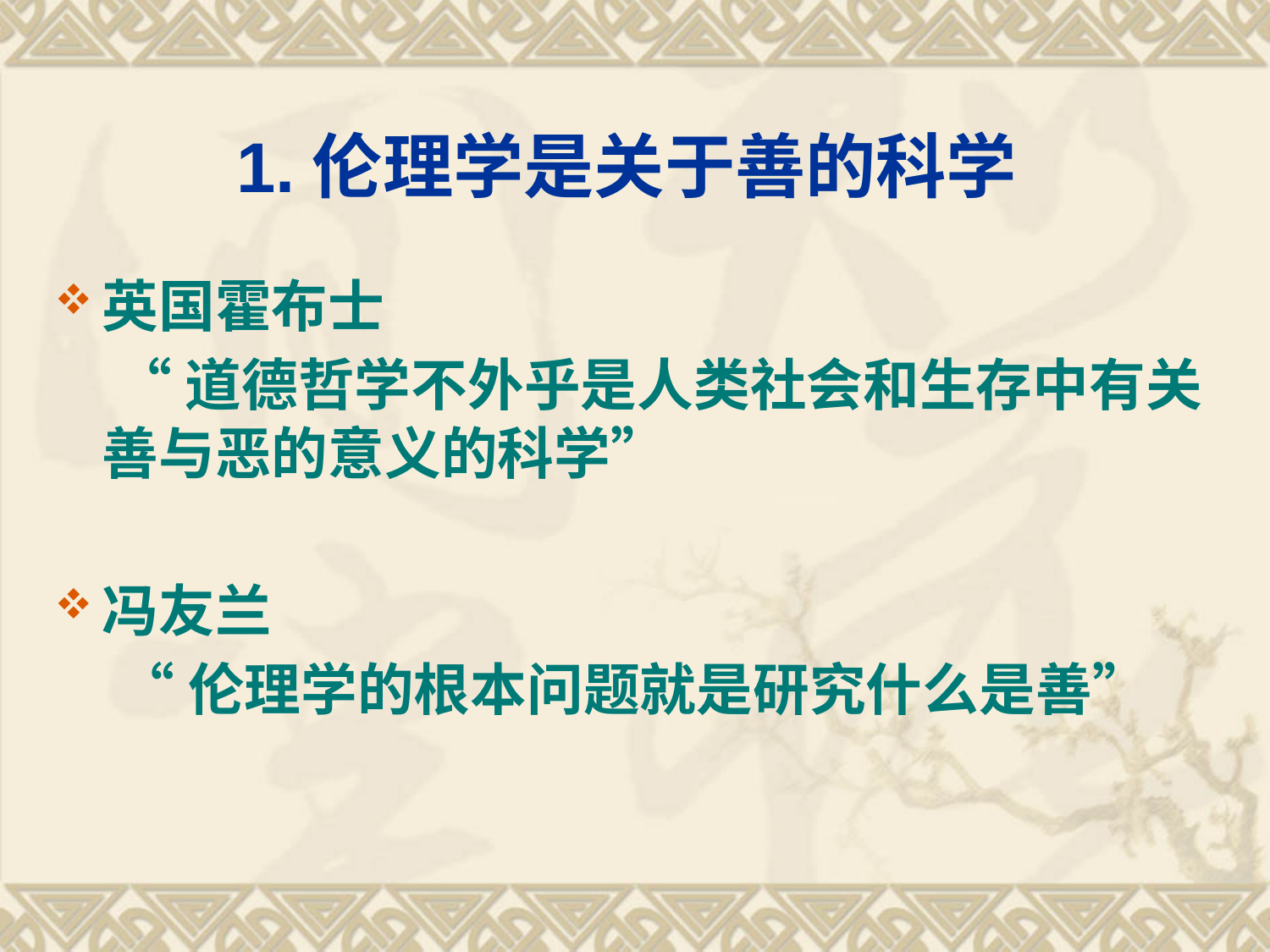

# 1.伦理学是关于善的科学
英国霍布士
	 “道德哲学不外乎是人类社会和生存中有关善与恶的意义的科学”

冯友兰
“伦理学的根本问题就是研究什么是善”